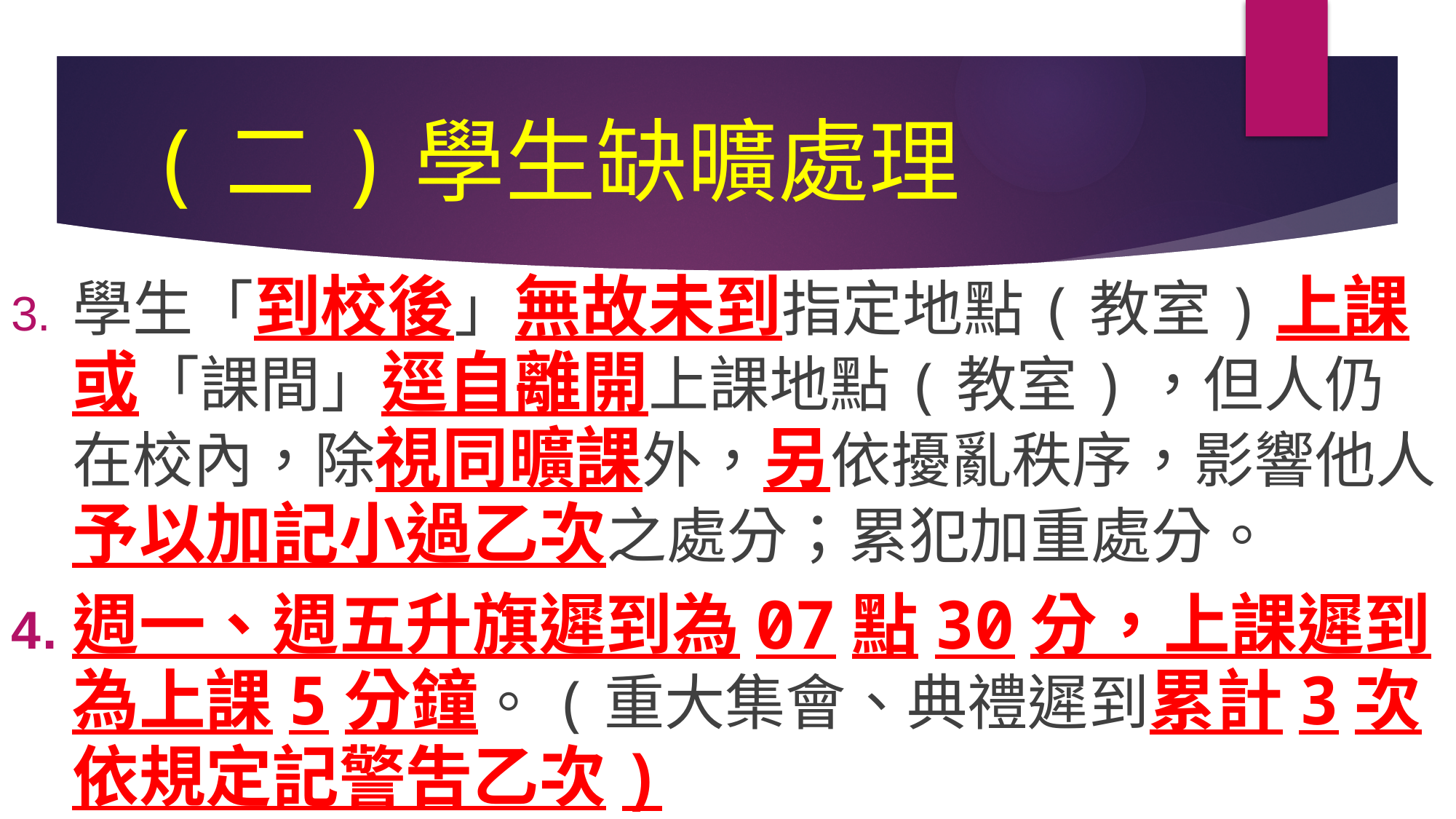

# (二)學生缺曠處理
學生「到校後」無故未到指定地點(教室)上課或「課間」逕自離開上課地點(教室)，但人仍在校內，除視同曠課外，另依擾亂秩序，影響他人，予以加記小過乙次之處分；累犯加重處分。
週一、週五升旗遲到為07點30分，上課遲到為上課5分鐘。(重大集會、典禮遲到累計3次依規定記警吿乙次)